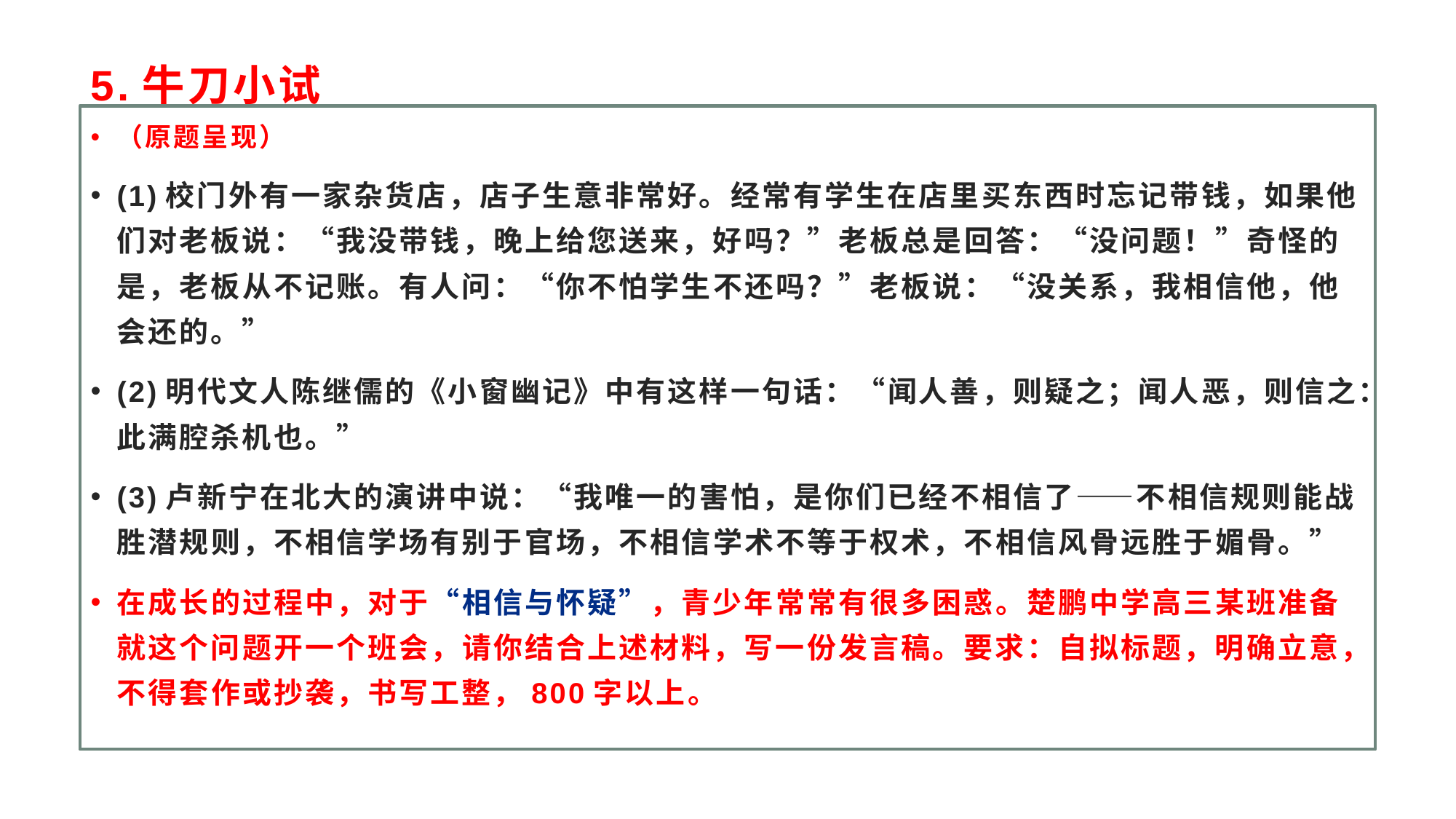

# 5.牛刀小试
（原题呈现）
(1)校门外有一家杂货店，店子生意非常好。经常有学生在店里买东西时忘记带钱，如果他们对老板说：“我没带钱，晚上给您送来，好吗？”老板总是回答：“没问题！”奇怪的是，老板从不记账。有人问：“你不怕学生不还吗？”老板说：“没关系，我相信他，他会还的。”
(2)明代文人陈继儒的《小窗幽记》中有这样一句话：“闻人善，则疑之；闻人恶，则信之：此满腔杀机也。”
(3)卢新宁在北大的演讲中说：“我唯一的害怕，是你们已经不相信了——不相信规则能战胜潜规则，不相信学场有别于官场，不相信学术不等于权术，不相信风骨远胜于媚骨。”
在成长的过程中，对于“相信与怀疑”，青少年常常有很多困惑。楚鹏中学高三某班准备就这个问题开一个班会，请你结合上述材料，写一份发言稿。要求：自拟标题，明确立意，不得套作或抄袭，书写工整，800字以上。